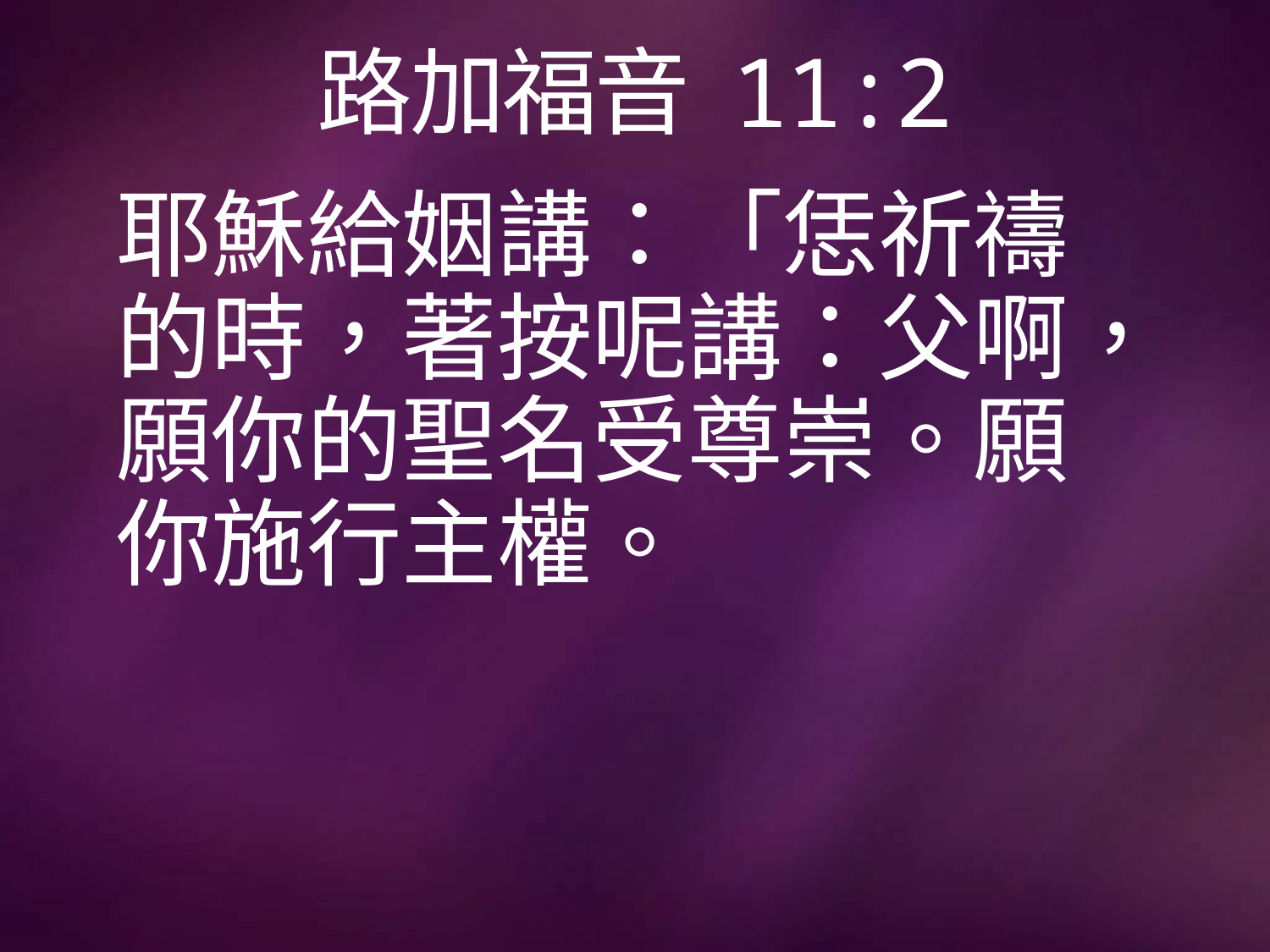

# 路加福音 11:2
耶穌給姻講：「恁祈禱的時，著按呢講：父啊，願你的聖名受尊崇。願你施行主權。